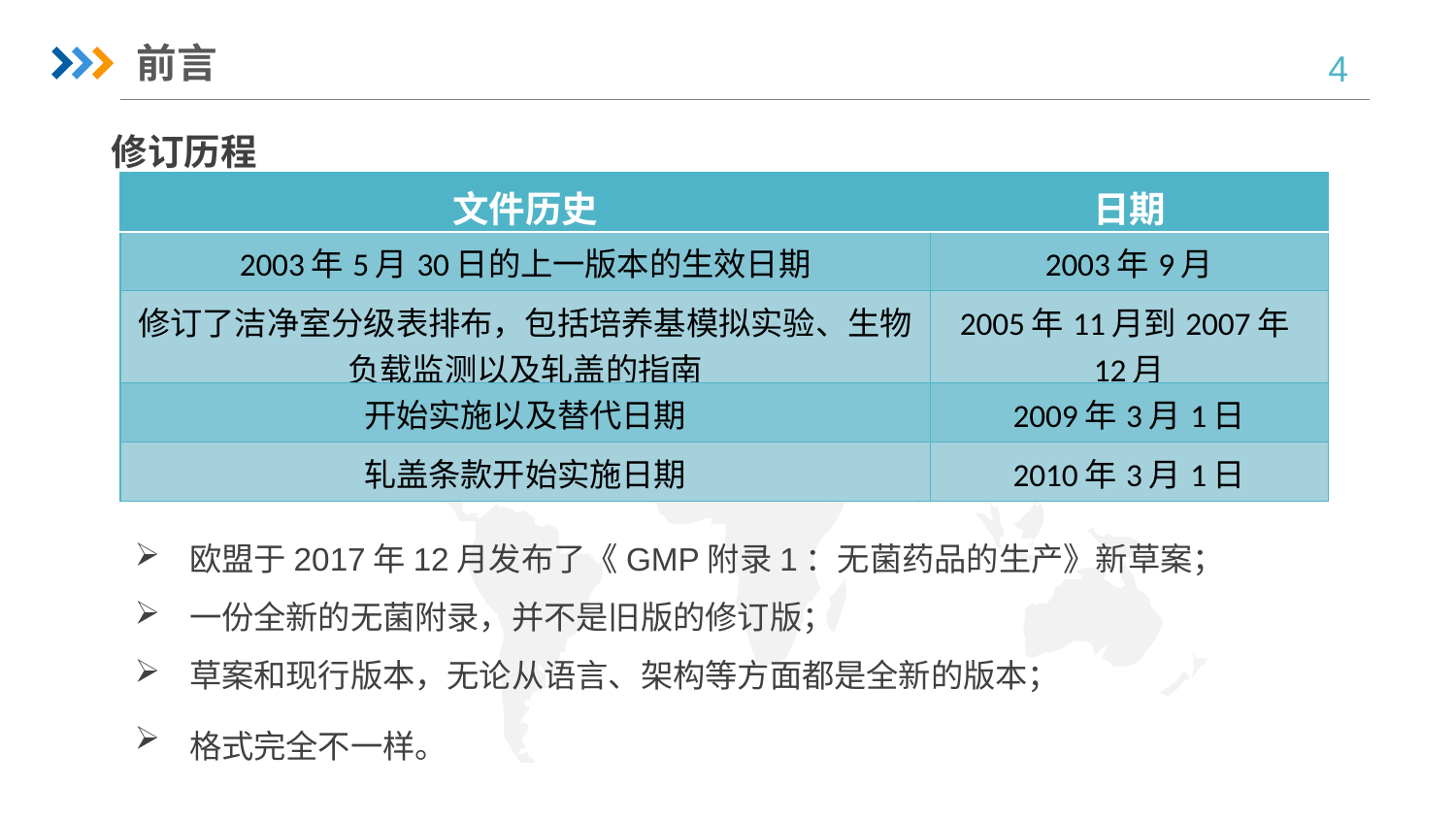

前言
修订历程

| 文件历史 | 日期 |
| --- | --- |
| 2003年5月30日的上一版本的生效日期 | 2003年9月 |
| 修订了洁净室分级表排布，包括培养基模拟实验、生物负载监测以及轧盖的指南 | 2005年11月到2007年12月 |
| 开始实施以及替代日期 | 2009年3月1日 |
| 轧盖条款开始实施日期 | 2010年3月1日 |

欧盟于2017年12月发布了《GMP附录1：无菌药品的生产》新草案；
一份全新的无菌附录，并不是旧版的修订版；
草案和现行版本，无论从语言、架构等方面都是全新的版本；
格式完全不一样。